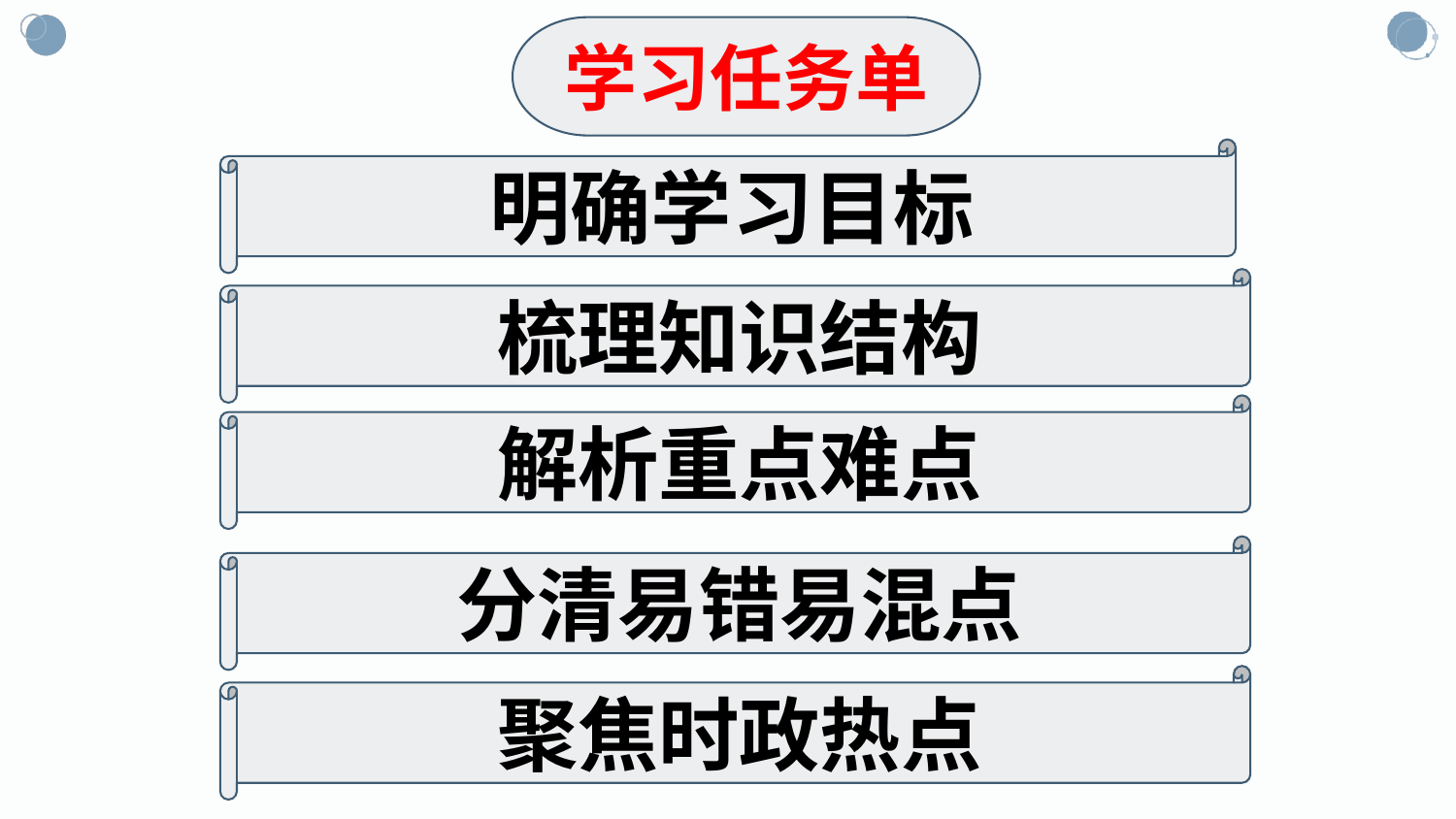

学习任务单
明确学习目标
梳理知识结构
解析重点难点
分清易错易混点
聚焦时政热点